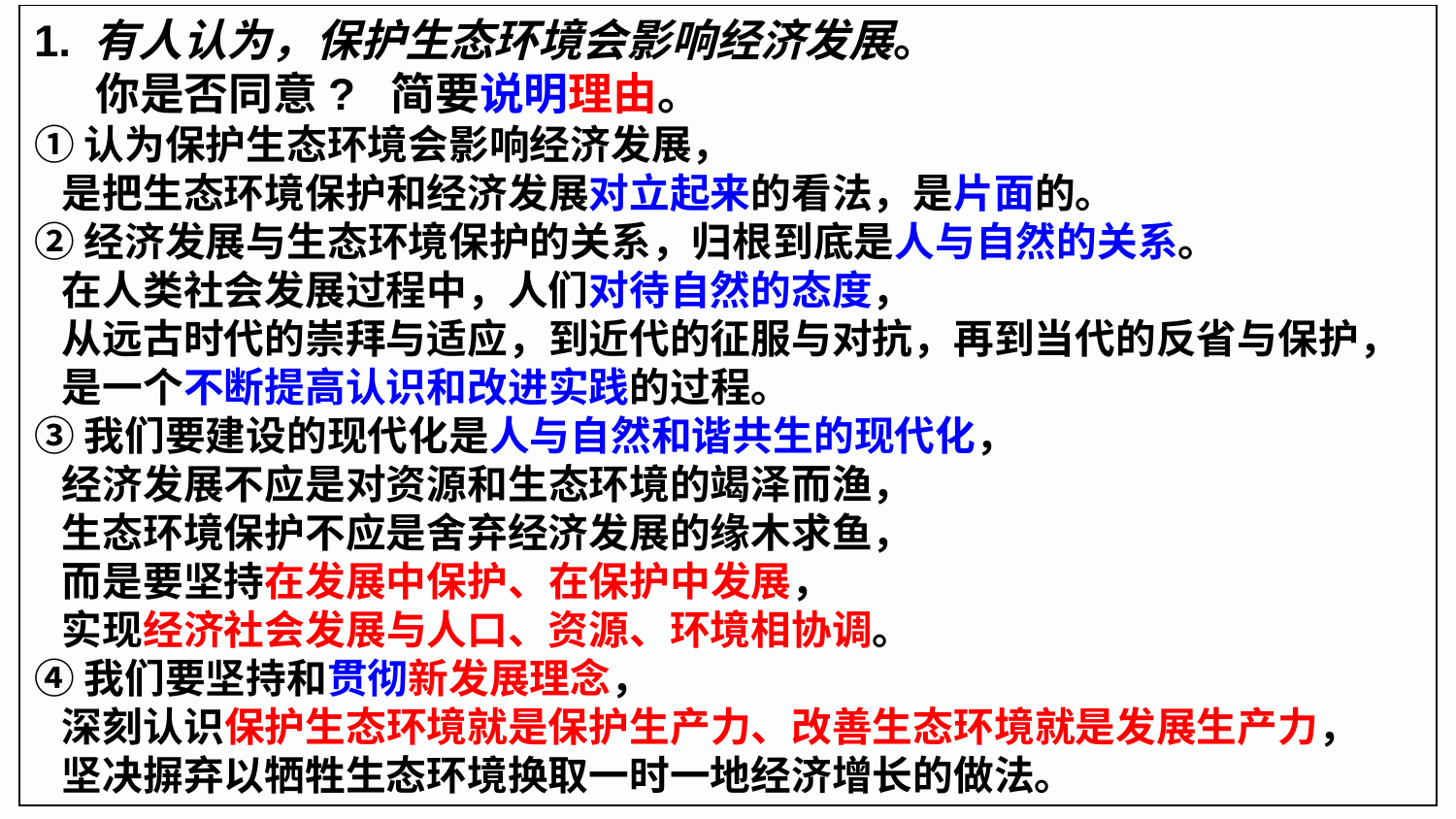

1. 有人认为，保护生态环境会影响经济发展。
     你是否同意?  简要说明理由。
①认为保护生态环境会影响经济发展，
  是把生态环境保护和经济发展对立起来的看法，是片面的。
②经济发展与生态环境保护的关系，归根到底是人与自然的关系。
  在人类社会发展过程中，人们对待自然的态度，
  从远古时代的崇拜与适应，到近代的征服与对抗，再到当代的反省与保护，
  是一个不断提高认识和改进实践的过程。
③我们要建设的现代化是人与自然和谐共生的现代化，
  经济发展不应是对资源和生态环境的竭泽而渔，
  生态环境保护不应是舍弃经济发展的缘木求鱼，
  而是要坚持在发展中保护、在保护中发展，
  实现经济社会发展与人口、资源、环境相协调。
④我们要坚持和贯彻新发展理念，
  深刻认识保护生态环境就是保护生产力、改善生态环境就是发展生产力，
  坚决摒弃以牺牲生态环境换取一时一地经济增长的做法。